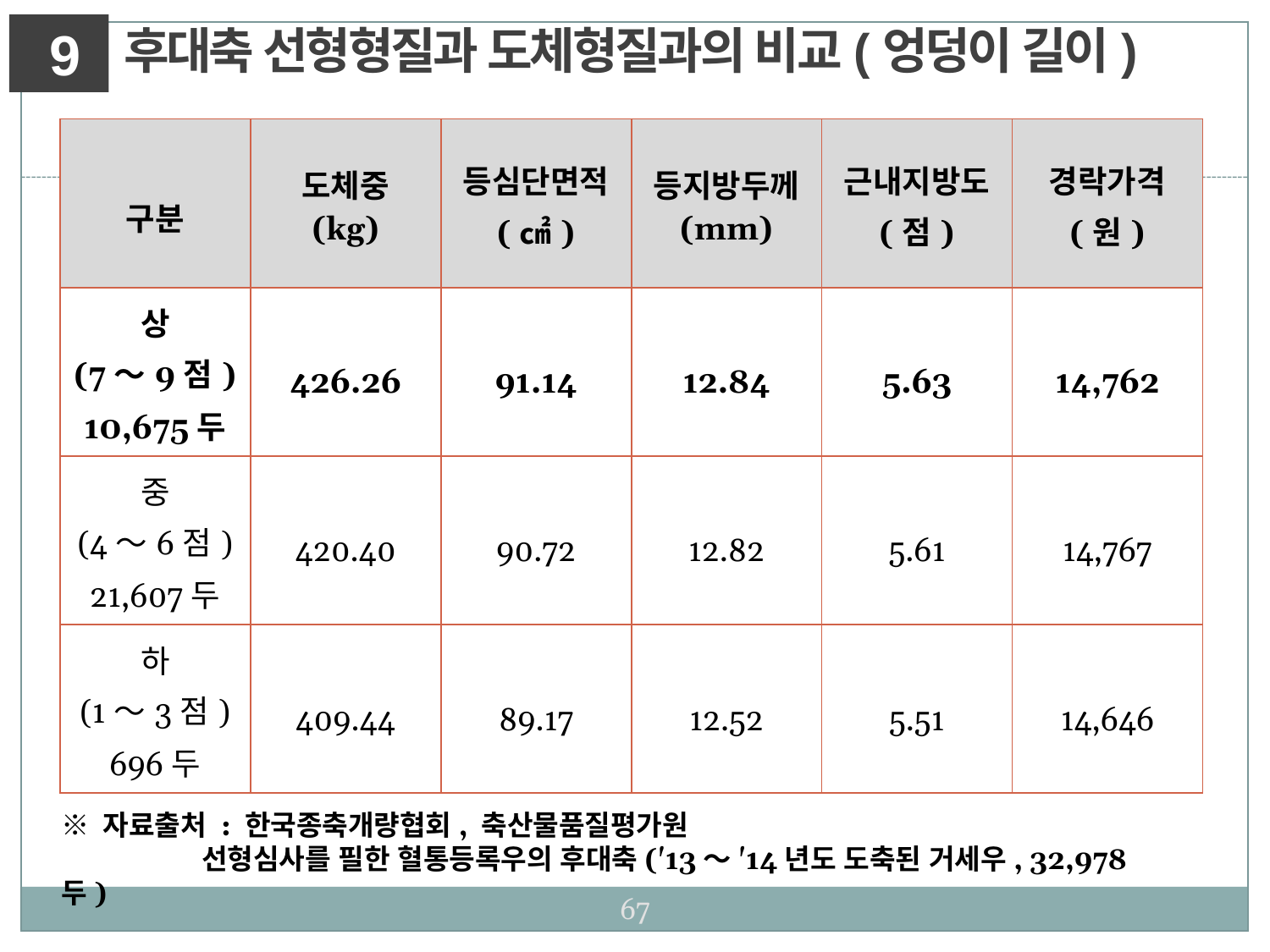

후대축 선형형질과 도체형질과의 비교(엉덩이 길이)
9
| 구분 | 도체중 (kg) | 등심단면적 (㎠) | 등지방두께 (mm) | 근내지방도 (점) | 경락가격 (원) |
| --- | --- | --- | --- | --- | --- |
| 상 (7～9점) 10,675두 | 426.26 | 91.14 | 12.84 | 5.63 | 14,762 |
| 중 (4～6점) 21,607두 | 420.40 | 90.72 | 12.82 | 5.61 | 14,767 |
| 하 (1～3점) 696두 | 409.44 | 89.17 | 12.52 | 5.51 | 14,646 |
※ 자료출처 : 한국종축개량협회, 축산물품질평가원
                 선형심사를 필한 혈통등록우의 후대축('13～'14년도 도축된 거세우, 32,978두)
67